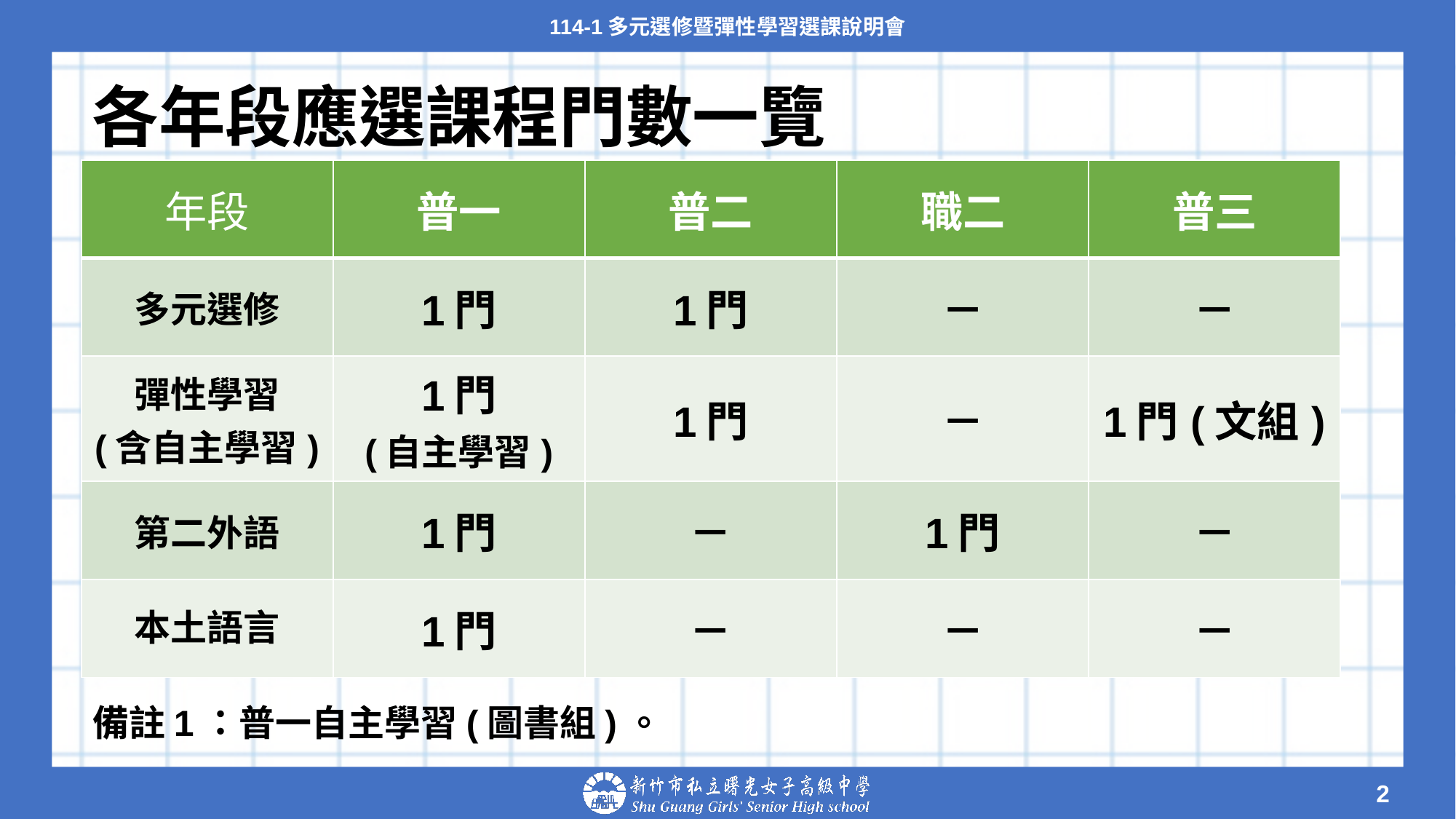

114-1多元選修暨彈性學習選課說明會
# 各年段應選課程門數一覽
| 年段 | 普一 | 普二 | 職二 | 普三 |
| --- | --- | --- | --- | --- |
| 多元選修 | 1門 | 1門 | － | － |
| 彈性學習 (含自主學習) | 1門 (自主學習) | 1門 | － | 1門(文組) |
| 第二外語 | 1門 | － | 1門 | － |
| 本土語言 | 1門 | － | － | － |
備註1：普一自主學習(圖書組)。

2